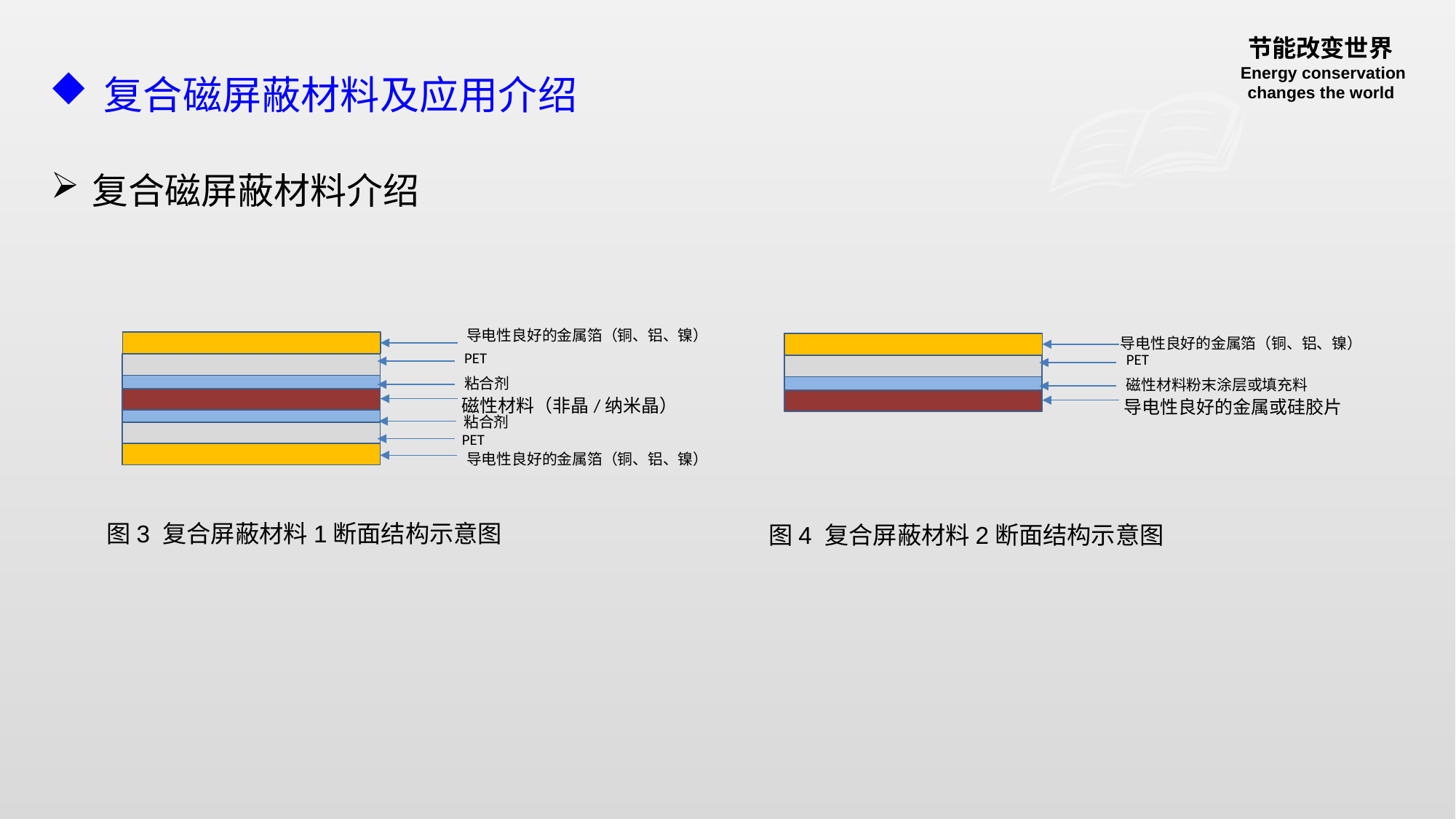

节能改变世界Energy conservation changes the world
复合磁屏蔽材料及应用介绍

复合磁屏蔽材料介绍
导电性良好的金属箔（铜、铝、镍）
导电性良好的金属箔（铜、铝、镍）

PET
磁性材料粉末涂层或填充料
导电性良好的金属或硅胶片
图4 复合屏蔽材料2断面结构示意图
PET
粘合剂
磁性材料（非晶/纳米晶）
粘合剂
PET
导电性良好的金属箔（铜、铝、镍）
图3 复合屏蔽材料1断面结构示意图